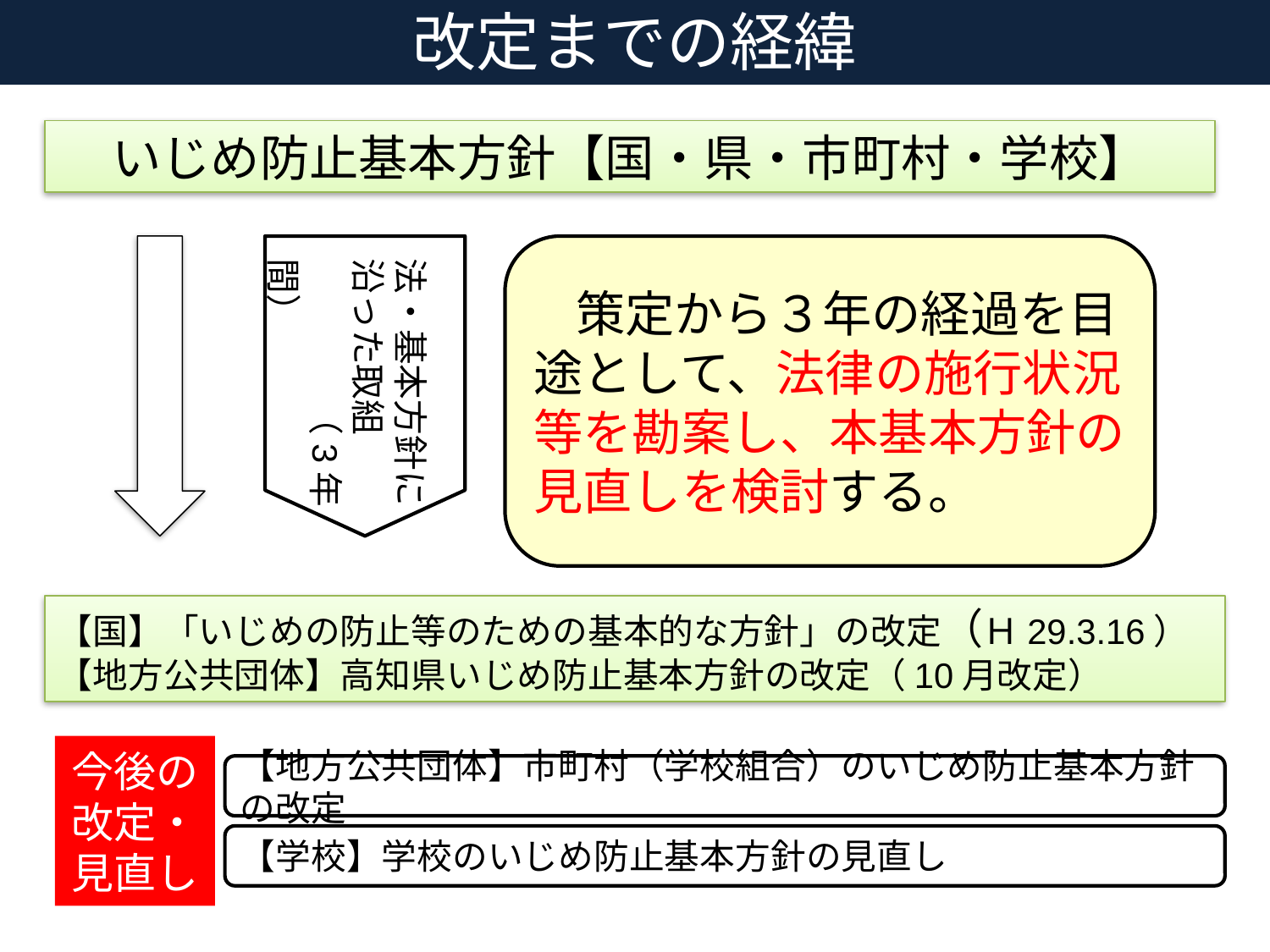

改定までの経緯
いじめ防止基本方針【国・県・市町村・学校】

　策定から３年の経過を目途として、法律の施行状況等を勘案し、本基本方針の見直しを検討する。
法・基本方針に
沿った取組
　　　　（3年間）

【国】「いじめの防止等のための基本的な方針」の改定（Ｈ29.3.16）
【地方公共団体】高知県いじめ防止基本方針の改定（10月改定）
今後の改定・見直し
【地方公共団体】市町村（学校組合）のいじめ防止基本方針の改定
【学校】学校のいじめ防止基本方針の見直し